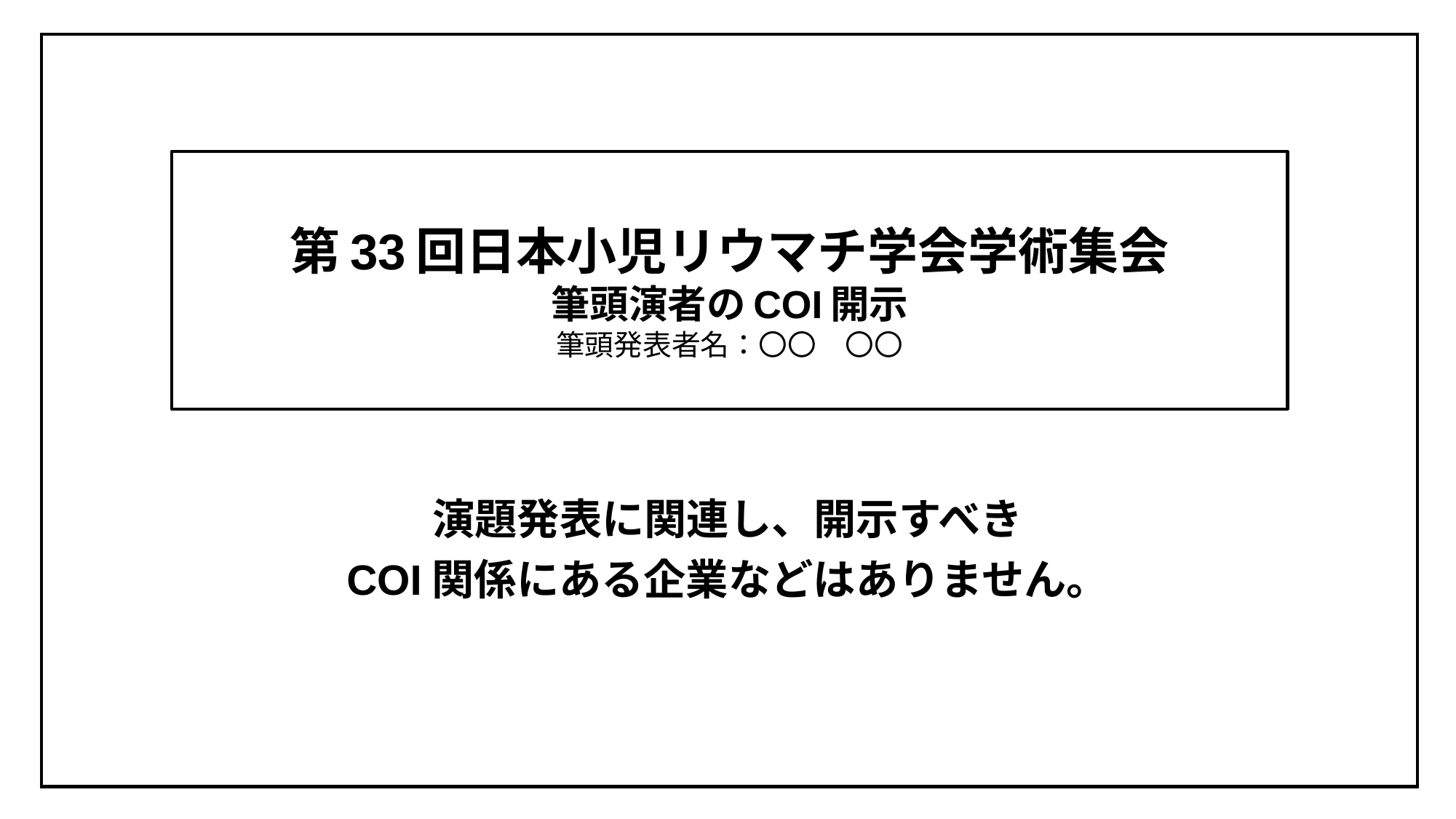

# 第33回日本小児リウマチ学会学術集会 筆頭演者のCOI開示 筆頭発表者名：〇〇　〇〇

演題発表に関連し、開示すべき
COI関係にある企業などはありません。